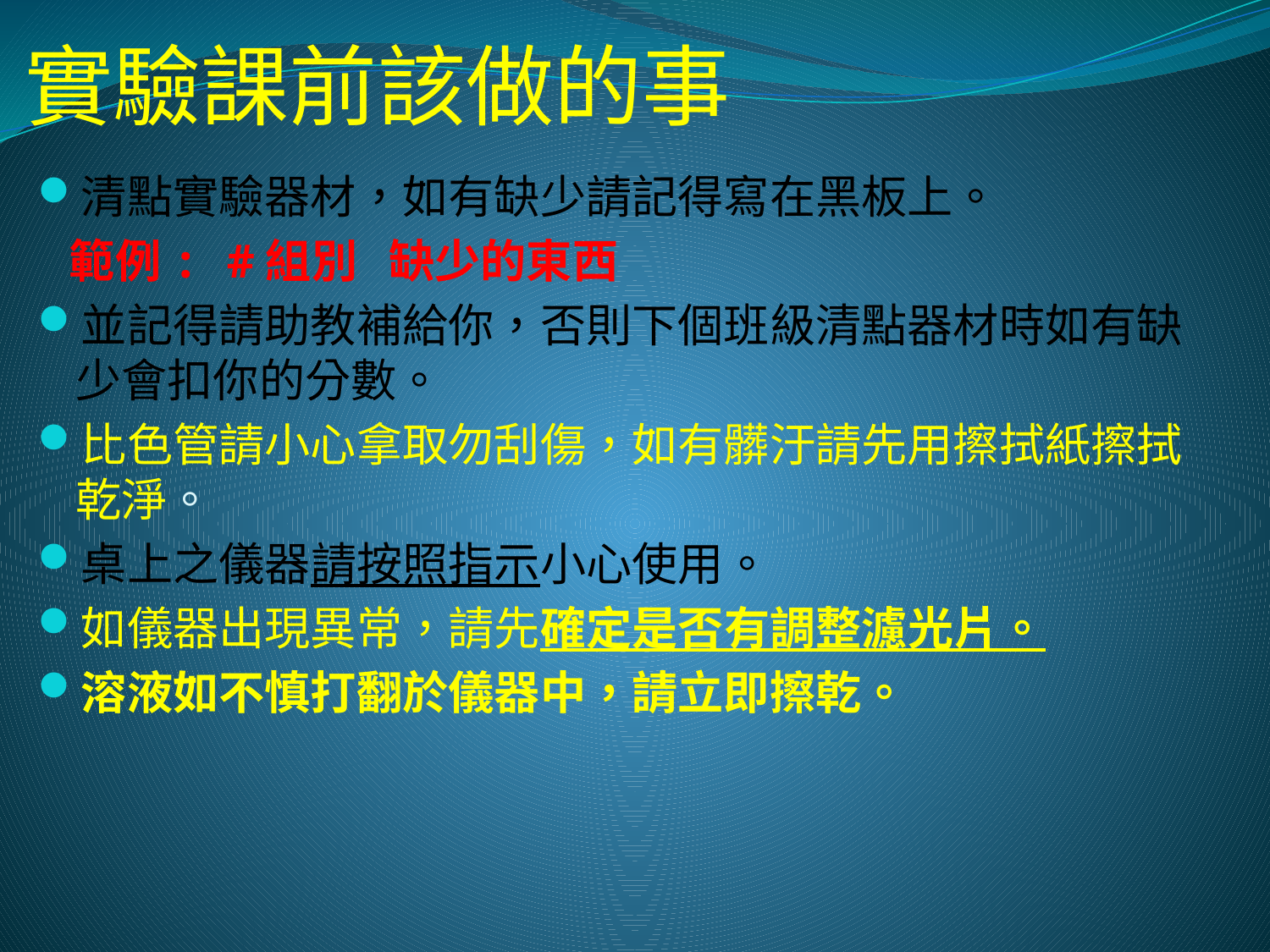

# 實驗課前該做的事
清點實驗器材，如有缺少請記得寫在黑板上。
  範例: #組別   缺少的東西
並記得請助教補給你，否則下個班級清點器材時如有缺少會扣你的分數。
比色管請小心拿取勿刮傷，如有髒汙請先用擦拭紙擦拭乾淨。
桌上之儀器請按照指示小心使用。
如儀器出現異常，請先確定是否有調整濾光片。
溶液如不慎打翻於儀器中，請立即擦乾。